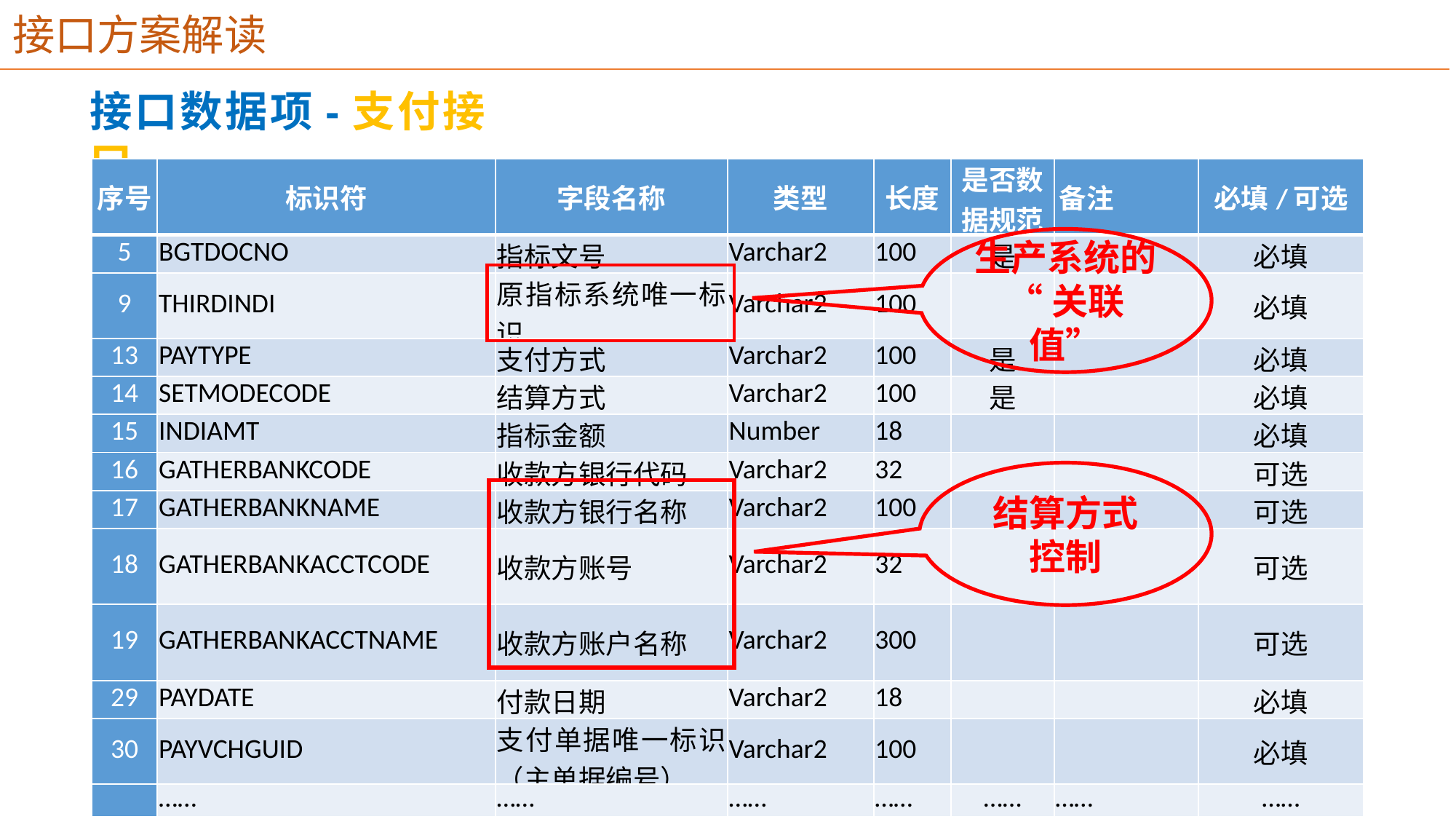

# 接口方案解读
接口数据项-支付接口
| 序号 | 标识符 | 字段名称 | 类型 | 长度 | 是否数据规范 | 备注 | 必填/可选 |
| --- | --- | --- | --- | --- | --- | --- | --- |
| 5 | BGTDOCNO | 指标文号 | Varchar2 | 100 | 是 |  | 必填 |
| 9 | THIRDINDI | 原指标系统唯一标识 | Varchar2 | 100 |  |  | 必填 |
| 13 | PAYTYPE | 支付方式 | Varchar2 | 100 | 是 |  | 必填 |
| 14 | SETMODECODE | 结算方式 | Varchar2 | 100 | 是 |  | 必填 |
| 15 | INDIAMT | 指标金额 | Number | 18 |  |  | 必填 |
| 16 | GATHERBANKCODE | 收款方银行代码 | Varchar2 | 32 |  |  | 可选 |
| 17 | GATHERBANKNAME | 收款方银行名称 | Varchar2 | 100 |  |  | 可选 |
| 18 | GATHERBANKACCTCODE | 收款方账号 | Varchar2 | 32 |  |  | 可选 |
| 19 | GATHERBANKACCTNAME | 收款方账户名称 | Varchar2 | 300 |  |  | 可选 |
| 29 | PAYDATE | 付款日期 | Varchar2 | 18 |  |  | 必填 |
| 30 | PAYVCHGUID | 支付单据唯一标识（主单据编号） | Varchar2 | 100 |  |  | 必填 |
|  | …… | …… | …… | …… | …… | …… | …… |
生产系统的
“关联值”

结算方式
控制